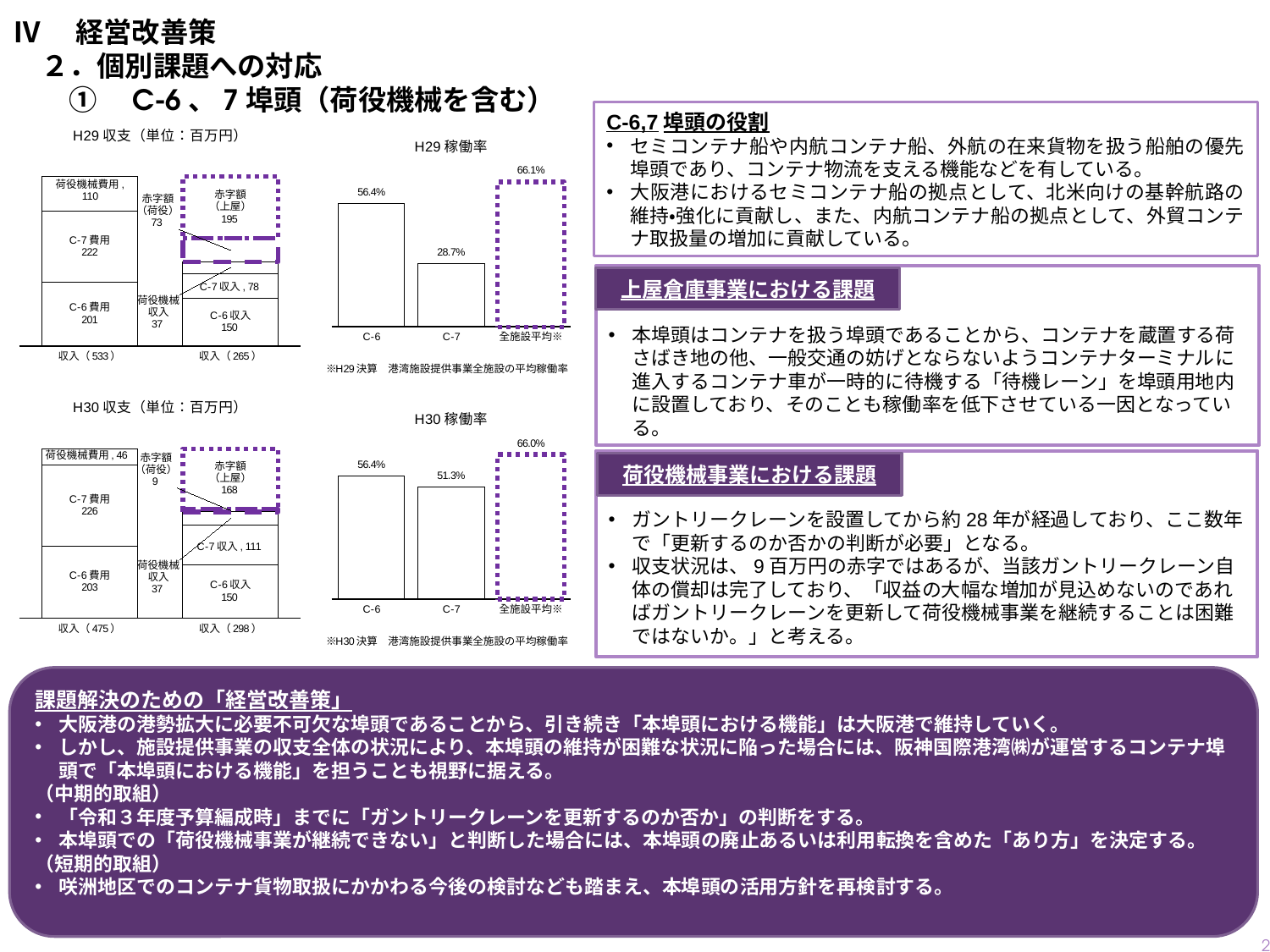

# Ⅳ　経営改善策 　２．個別課題への対応 　　①　C-6、7埠頭（荷役機械を含む）
C-6,7埠頭の役割
セミコンテナ船や内航コンテナ船、外航の在来貨物を扱う船舶の優先埠頭であり、コンテナ物流を支える機能などを有している。
大阪港におけるセミコンテナ船の拠点として、北米向けの基幹航路の維持・強化に貢献し、また、内航コンテナ船の拠点として、外貿コンテナ取扱量の増加に貢献している。

### Chart: H29収支（単位：百万円）

| Category | C-6費用 | C-7費用 | 荷役機械費用 | C-6収入 | C-7収入 | 荷役機械
収入 | 赤字額
（荷役） | 赤字額
（上屋） |
|---|---|---|---|---|---|---|---|---|
| 533 | 201.0 | 222.0 | 110.0 | None | None | None | None | None |
| 265 | None | None | None | 150.0 | 78.0 | 37.0 | 73.0 | 195.0 |

### Chart: H29稼働率

| Category |  |
|---|---|
| C-6 | 0.5635 |
| C-7 | 0.2875 |
| 全施設平均※ | 0.6613 |
本埠頭はコンテナを扱う埠頭であることから、コンテナを蔵置する荷さばき地の他、一般交通の妨げとならないようコンテナターミナルに進入するコンテナ車が一時的に待機する「待機レーン」を埠頭用地内に設置しており、そのことも稼働率を低下させている一因となっている。
上屋倉庫事業における課題

### Chart: H30収支（単位：百万円）

| Category | C-6費用 | C-7費用 | 荷役機械費用 | C-6収入 | C-7収入 | 荷役機械
収入 | 赤字額
（荷役） | 赤字額
（上屋） |
|---|---|---|---|---|---|---|---|---|
| 475 | 203.0 | 226.0 | 46.0 | None | None | None | None | None |
| 298 | None | None | None | 150.0 | 111.0 | 37.0 | 9.0 | 168.0 |

### Chart: H30稼働率

| Category |  |
|---|---|
| C-6 | 0.5635 |
| C-7 | 0.5133 |
| 全施設平均※ | 0.66 |

ガントリークレーンを設置してから約28年が経過しており、ここ数年で「更新するのか否かの判断が必要」となる。
収支状況は、9百万円の赤字ではあるが、当該ガントリークレーン自体の償却は完了しており、「収益の大幅な増加が見込めないのであればガントリークレーンを更新して荷役機械事業を継続することは困難ではないか。」と考える。
荷役機械事業における課題
課題解決のための「経営改善策」
大阪港の港勢拡大に必要不可欠な埠頭であることから、引き続き「本埠頭における機能」は大阪港で維持していく。
しかし、施設提供事業の収支全体の状況により、本埠頭の維持が困難な状況に陥った場合には、阪神国際港湾㈱が運営するコンテナ埠頭で「本埠頭における機能」を担うことも視野に据える。
（中期的取組）
「令和３年度予算編成時」までに「ガントリークレーンを更新するのか否か」の判断をする。
本埠頭での「荷役機械事業が継続できない」と判断した場合には、本埠頭の廃止あるいは利用転換を含めた「あり方」を決定する。
（短期的取組）
咲洲地区でのコンテナ貨物取扱にかかわる今後の検討なども踏まえ、本埠頭の活用方針を再検討する。
2